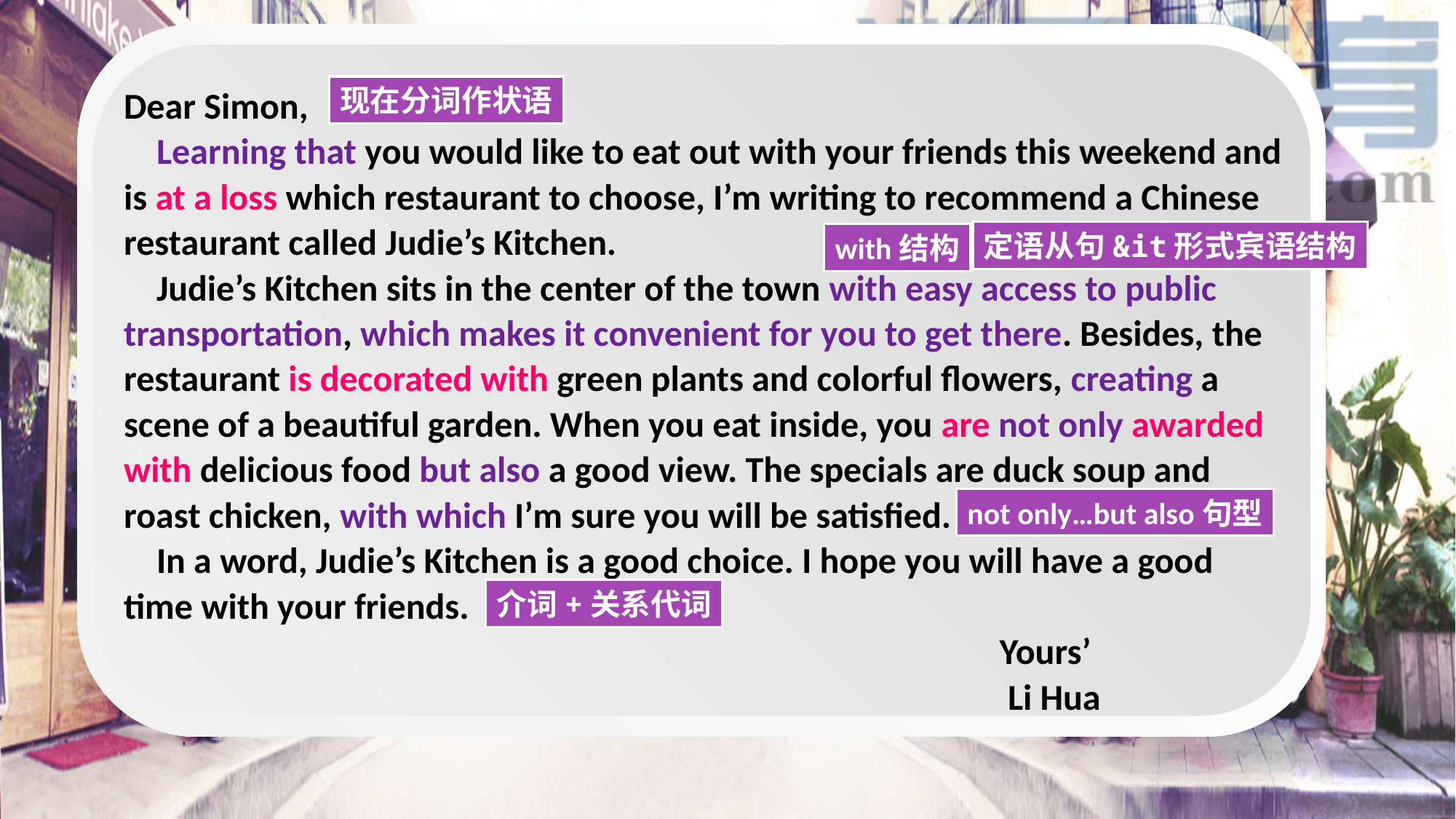

Dear Simon,
    Learning that you would like to eat out with your friends this weekend and is at a loss which restaurant to choose, I’m writing to recommend a Chinese restaurant called Judie’s Kitchen.
    Judie’s Kitchen sits in the center of the town with easy access to public transportation, which makes it convenient for you to get there. Besides, the restaurant is decorated with green plants and colorful flowers, creating a scene of a beautiful garden. When you eat inside, you are not only awarded with delicious food but also a good view. The specials are duck soup and roast chicken, with which I’m sure you will be satisfied.
    In a word, Judie’s Kitchen is a good choice. I hope you will have a good time with your friends.
                                                                                                           Yours’
                                                                                                            Li Hua
现在分词作状语
定语从句&it形式宾语结构
with结构
not only…but also句型
介词+关系代词